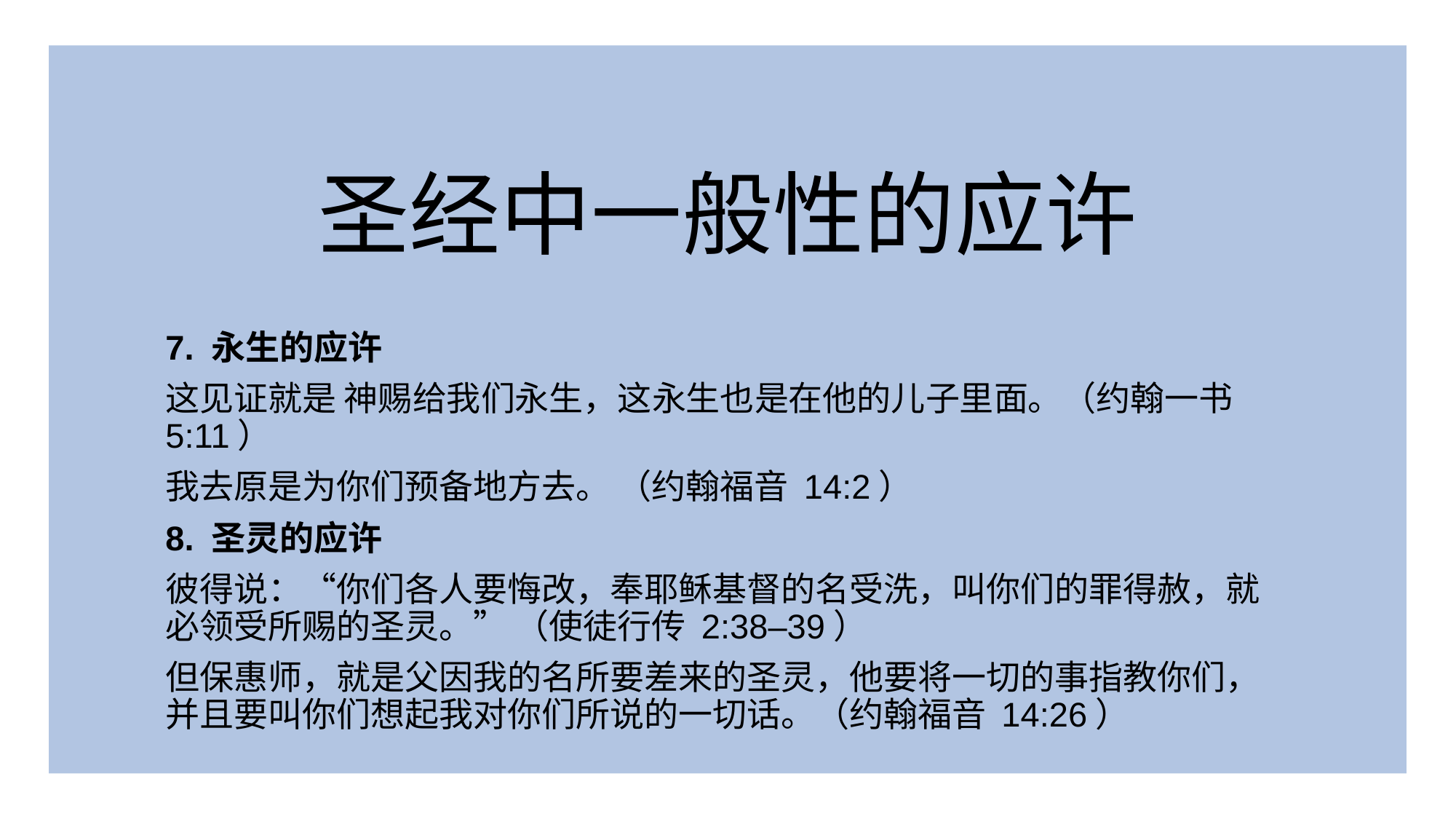

圣经中一般性的应许
7. 永生的应许
这见证就是 神赐给我们永生，这永生也是在他的儿子里面。（约翰一书 5:11）
我去原是为你们预备地方去。 （约翰福音 14:2）
8. 圣灵的应许
彼得说：“你们各人要悔改，奉耶稣基督的名受洗，叫你们的罪得赦，就必领受所赐的圣灵。” （使徒行传 2:38–39）
但保惠师，就是父因我的名所要差来的圣灵，他要将一切的事指教你们，并且要叫你们想起我对你们所说的一切话。（约翰福音 14:26）